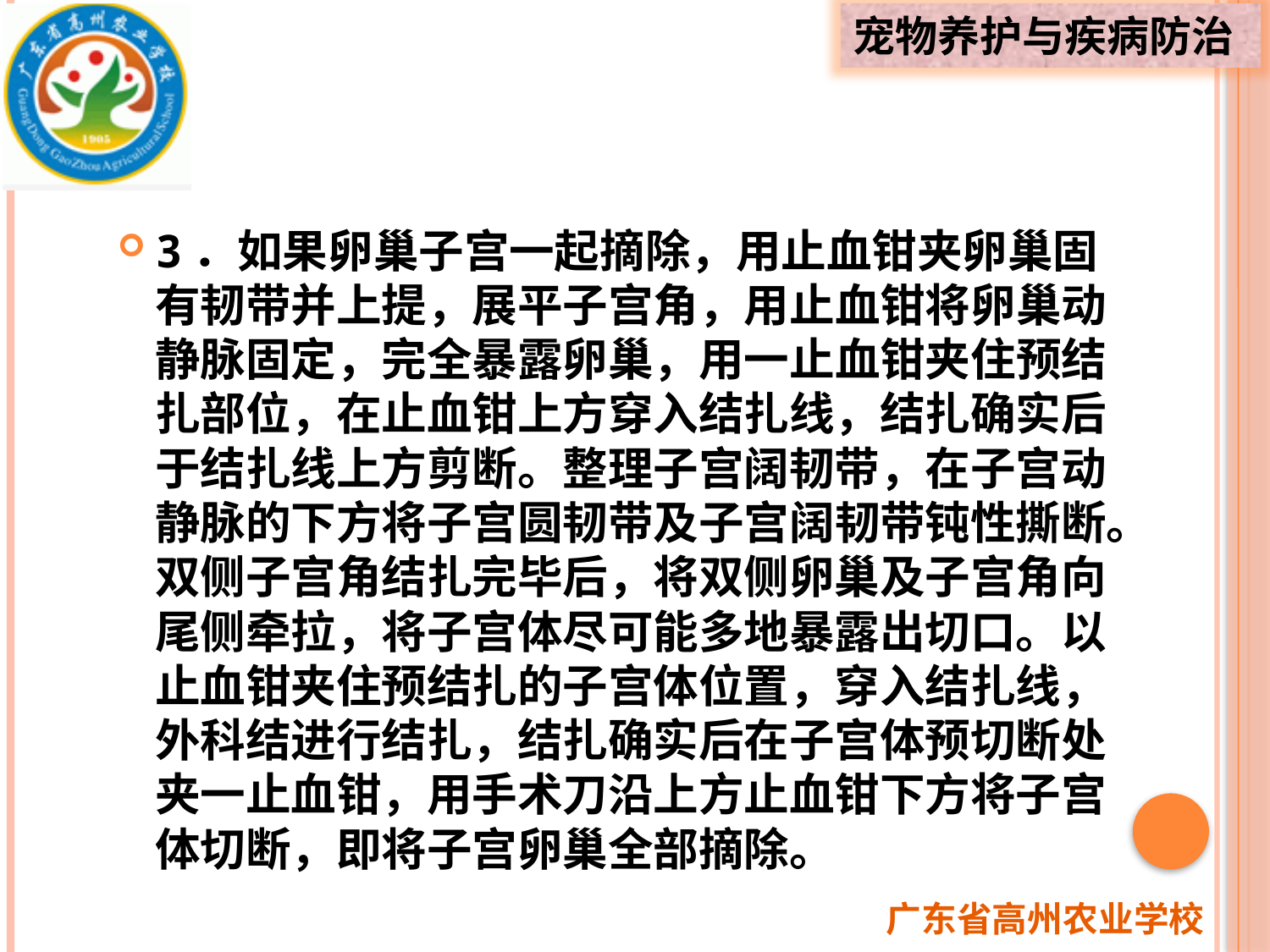

3．如果卵巢子宫一起摘除，用止血钳夹卵巢固有韧带并上提，展平子宫角，用止血钳将卵巢动静脉固定，完全暴露卵巢，用一止血钳夹住预结扎部位，在止血钳上方穿入结扎线，结扎确实后于结扎线上方剪断。整理子宫阔韧带，在子宫动静脉的下方将子宫圆韧带及子宫阔韧带钝性撕断。双侧子宫角结扎完毕后，将双侧卵巢及子宫角向尾侧牵拉，将子宫体尽可能多地暴露出切口。以止血钳夹住预结扎的子宫体位置，穿入结扎线，外科结进行结扎，结扎确实后在子宫体预切断处夹一止血钳，用手术刀沿上方止血钳下方将子宫体切断，即将子宫卵巢全部摘除。